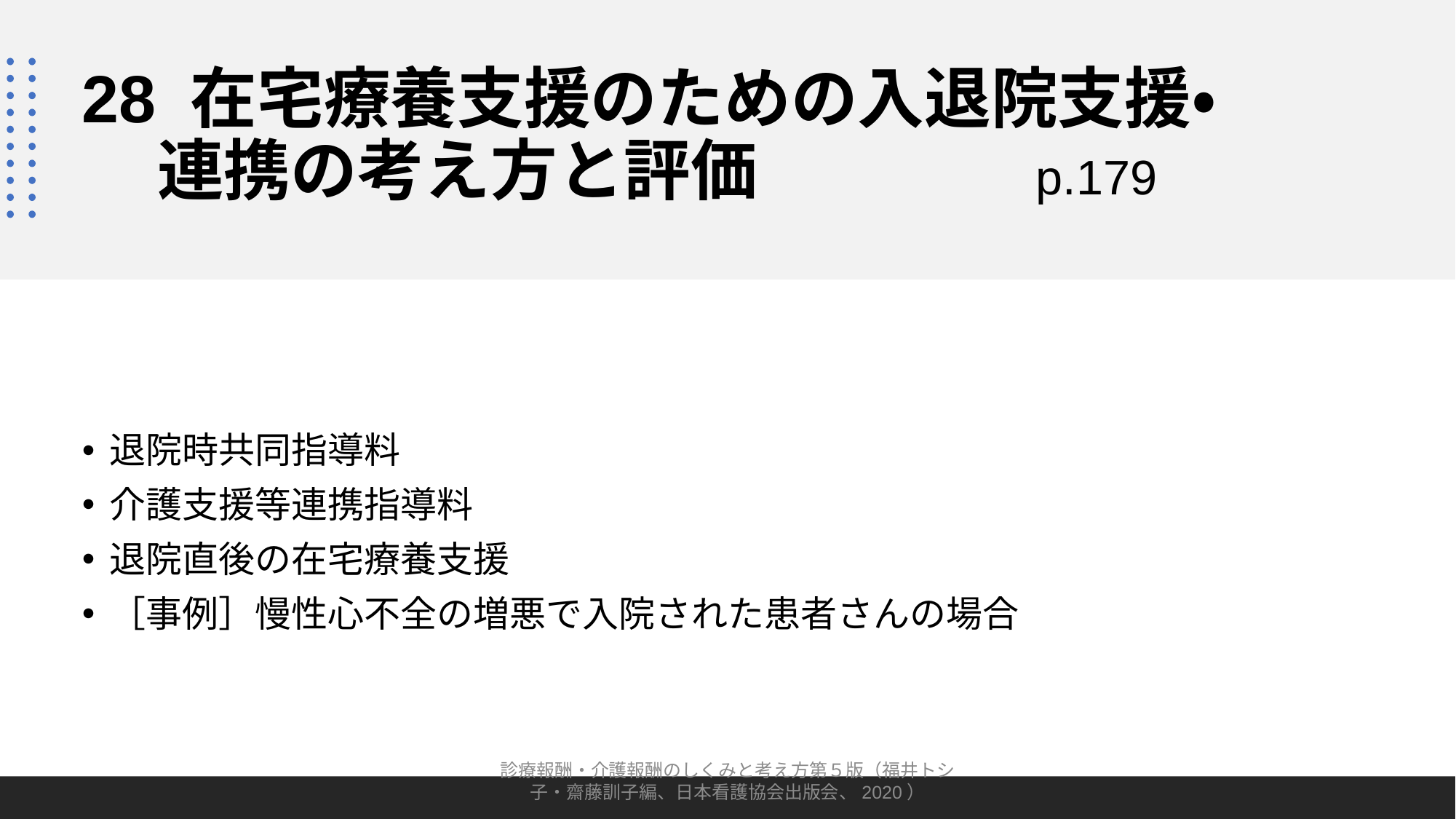

# 28 在宅療養支援のための入退院支援・ 連携の考え方と評価                        p.179

退院時共同指導料
介護支援等連携指導料
退院直後の在宅療養支援
［事例］慢性心不全の増悪で入院された患者さんの場合
診療報酬・介護報酬のしくみと考え方第５版（福井トシ子・齋藤訓子編、日本看護協会出版会、2020）